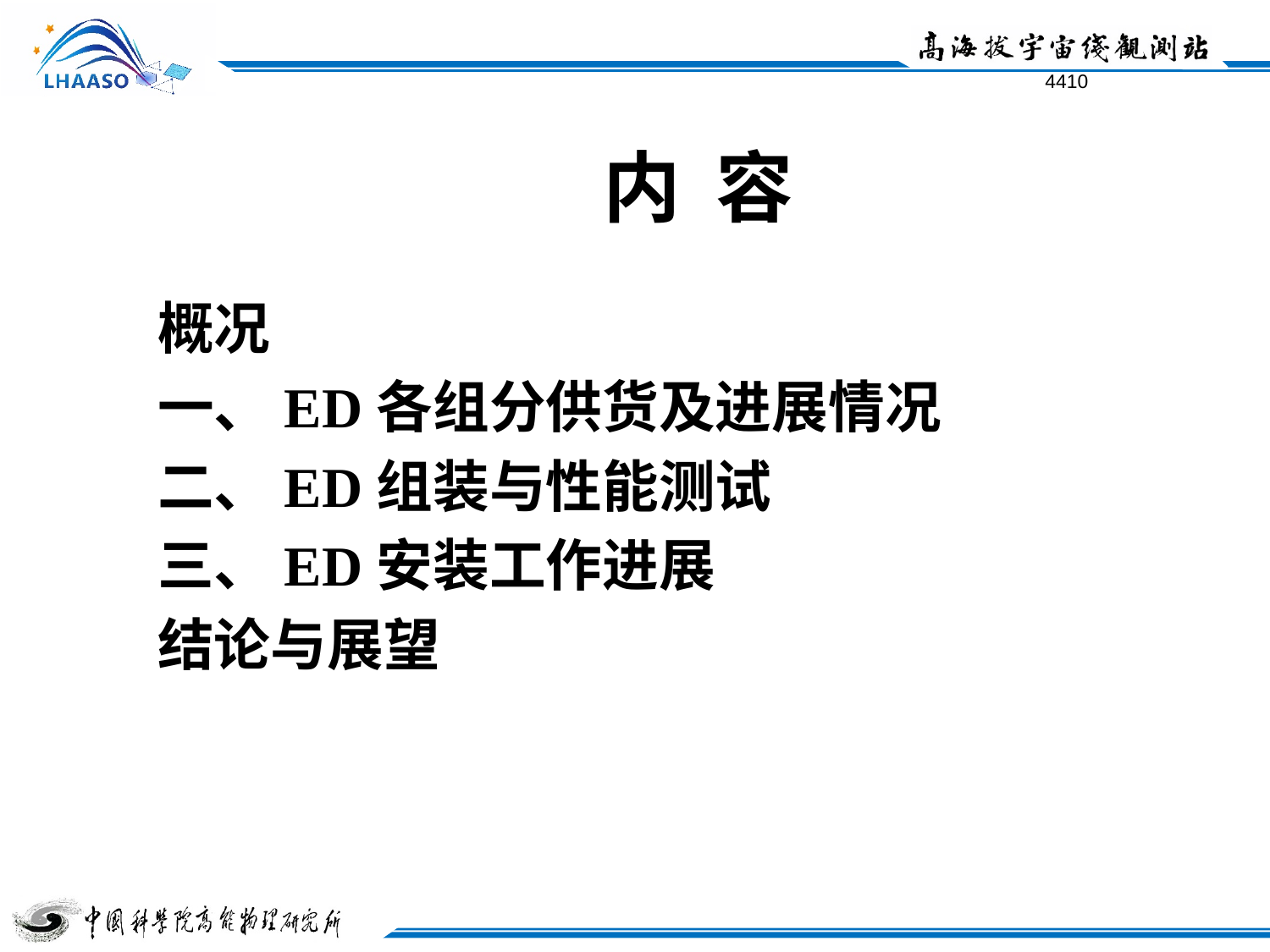

内  容
概况
一、ED各组分供货及进展情况
二、ED组装与性能测试
三、ED安装工作进展
结论与展望